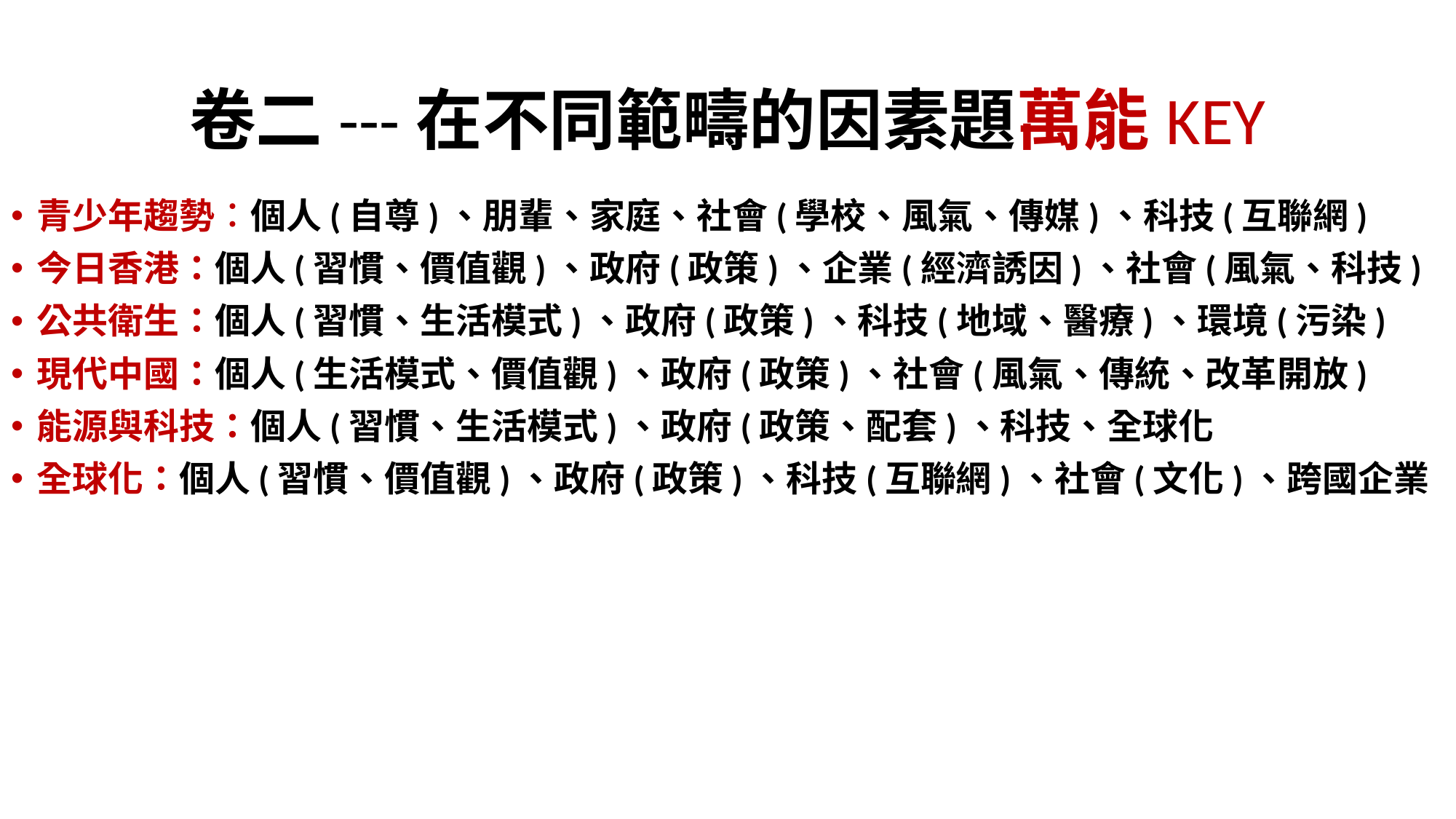

# 卷二---在不同範疇的因素題萬能KEY
青少年趨勢︰個人(自尊)、朋輩、家庭、社會(學校、風氣、傳媒)、科技(互聯網)
今日香港：個人(習慣、價值觀)、政府(政策)、企業(經濟誘因)、社會(風氣、科技)
公共衛生：個人(習慣、生活模式)、政府(政策)、科技(地域、醫療)、環境(污染)
現代中國：個人(生活模式、價值觀)、政府(政策)、社會(風氣、傳統、改革開放)
能源與科技：個人(習慣、生活模式)、政府(政策、配套)、科技、全球化
全球化：個人(習慣、價值觀)、政府(政策)、科技(互聯網)、社會(文化)、跨國企業